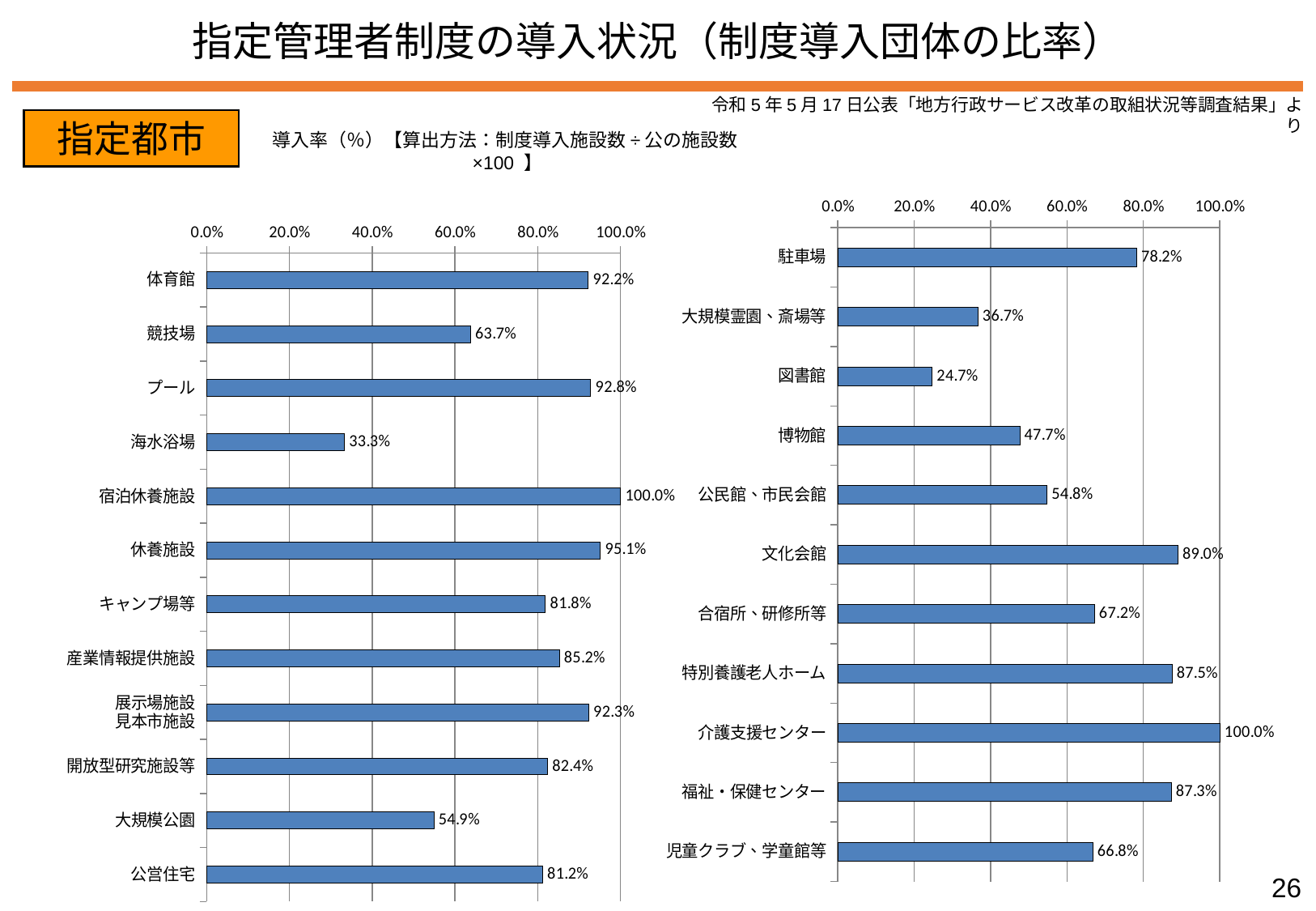

指定管理者制度の導入状況（制度導入団体の比率）
令和5年5月17日公表「地方行政サービス改革の取組状況等調査結果」より
指定都市
導入率（％）【算出方法：制度導入施設数÷公の施設数×100 】

### Chart

| Category | 導入率 |
|---|---|
| 駐車場 | 0.7824267782426778 |
| 大規模霊園、斎場等 | 0.3668639053254438 |
| 図書館 | 0.24731182795698925 |
| 博物館 | 0.4766355140186916 |
| 公民館、市民会館 | 0.5478686233403215 |
| 文化会館 | 0.8902439024390244 |
| 合宿所、研修所等 | 0.671875 |
| 特別養護老人ホーム | 0.875 |
| 介護支援センター | 1.0 |
| 福祉・保健センター | 0.8730434782608696 |
| 児童クラブ、学童館等 | 0.6675369886858138 |

### Chart

| Category |
|---|

### Chart

| Category | 導入率 |
|---|---|
| 体育館 | 0.9217081850533808 |
| 競技場 | 0.6374501992031872 |
| プール | 0.9281767955801105 |
| 海水浴場 | 0.3333333333333333 |
| 宿泊休養施設 | 1.0 |
| 休養施設 | 0.9512195121951219 |
| キャンプ場等 | 0.8181818181818182 |
| 産業情報提供施設 | 0.8524590163934426 |
| 展示場施設
見本市施設 | 0.9230769230769231 |
| 開放型研究施設等 | 0.8235294117647058 |
| 大規模公園 | 0.5493562231759657 |
| 公営住宅 | 0.8115275813295615 |
26